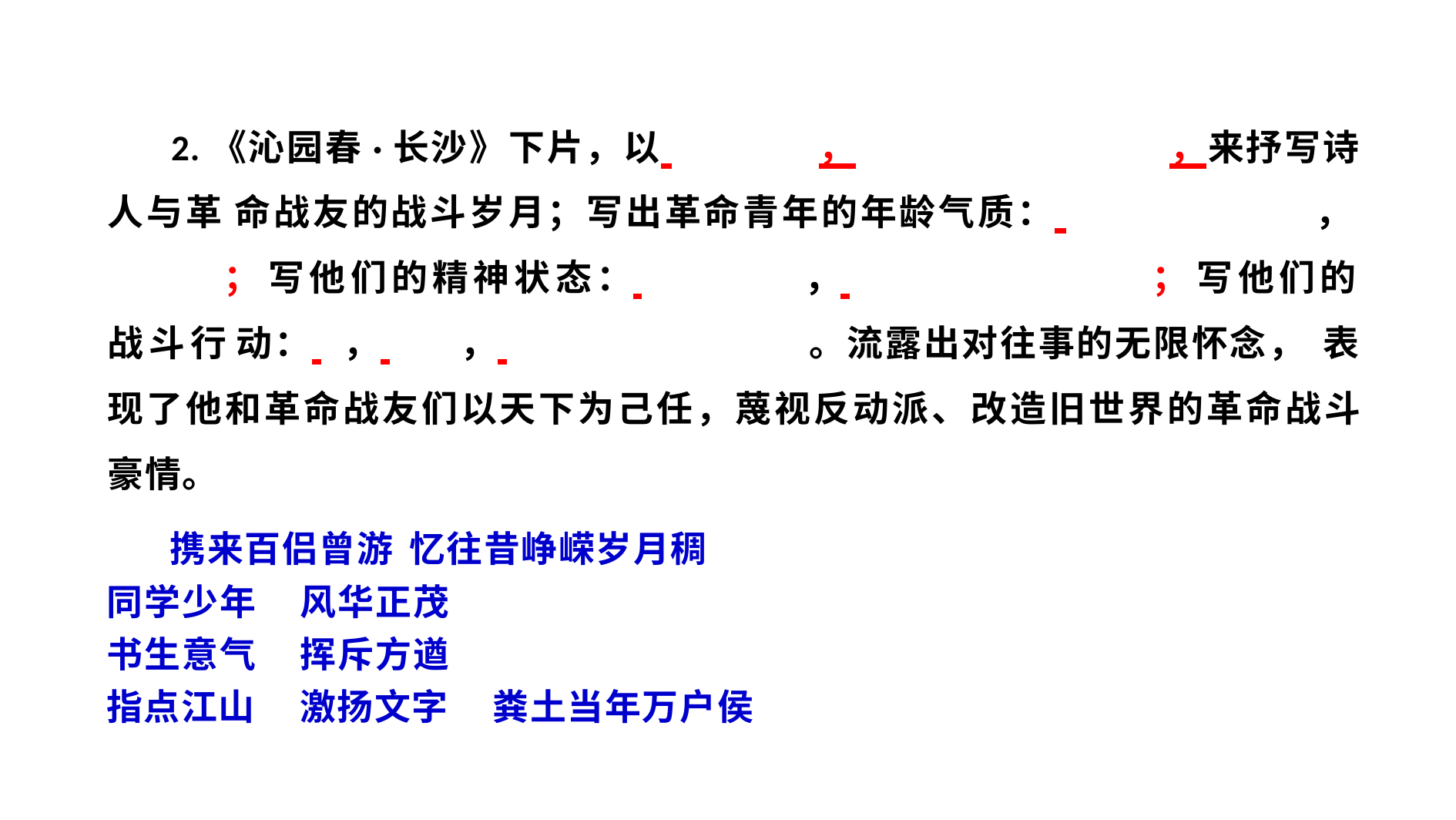

2.《沁园春·长沙》下片，以 		，			，来抒写诗人与革 命战友的战斗岁月；写出革命青年的年龄气质： 			， 	； 写他们的精神状态： 		， 			； 写他们的战斗行 动： 	， 	， 			。流露出对往事的无限怀念，  表现了他和革命战友们以天下为己任，蔑视反动派、改造旧世界的革命战斗 豪情。
携来百侣曾游 忆往昔峥嵘岁月稠
同学少年 书生意气 指点江山
风华正茂 挥斥方遒 激扬文字
粪土当年万户侯